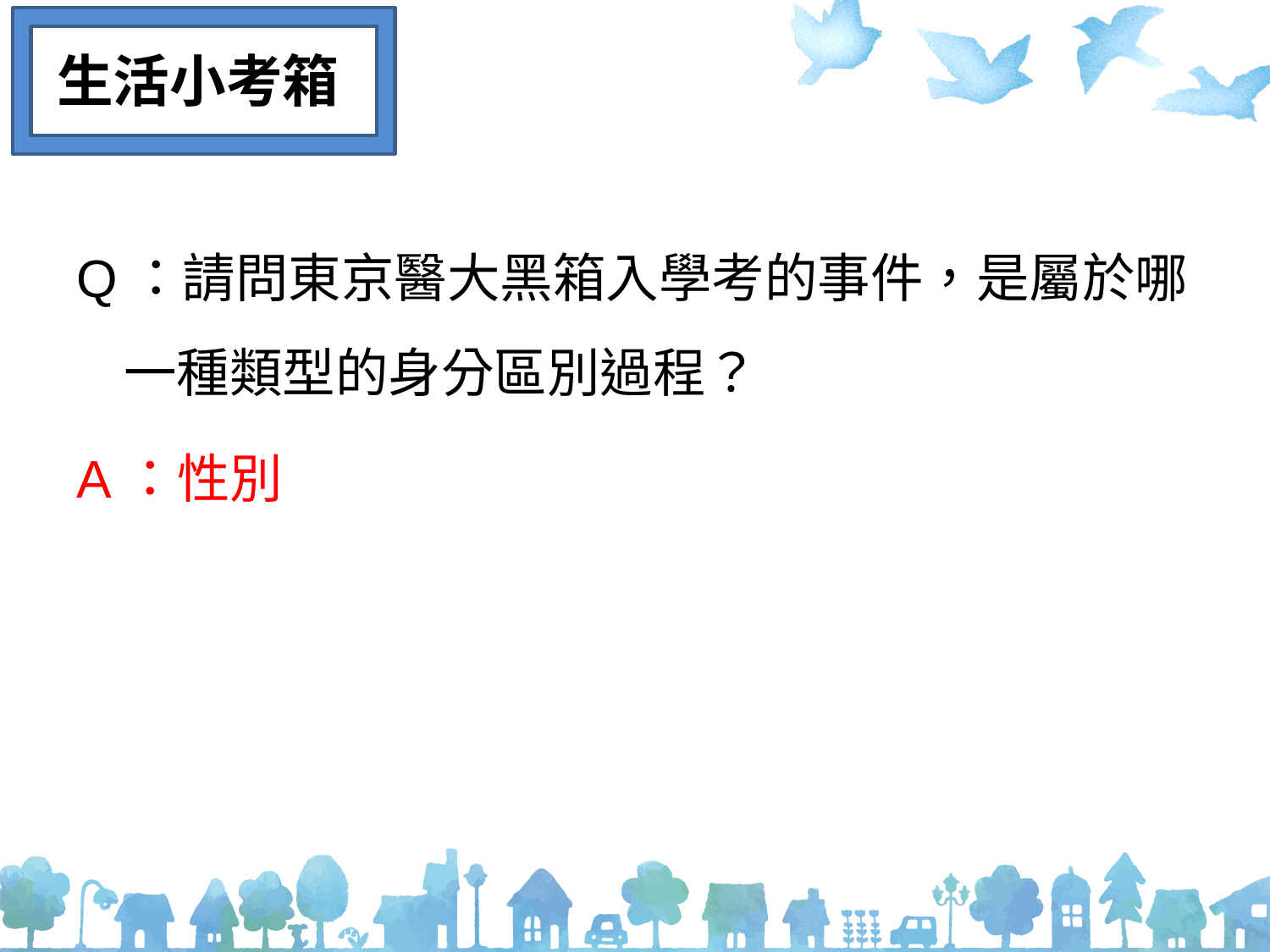

生活小考箱
Q：請問東京醫大黑箱入學考的事件，是屬於哪一種類型的身分區別過程？
A：性別